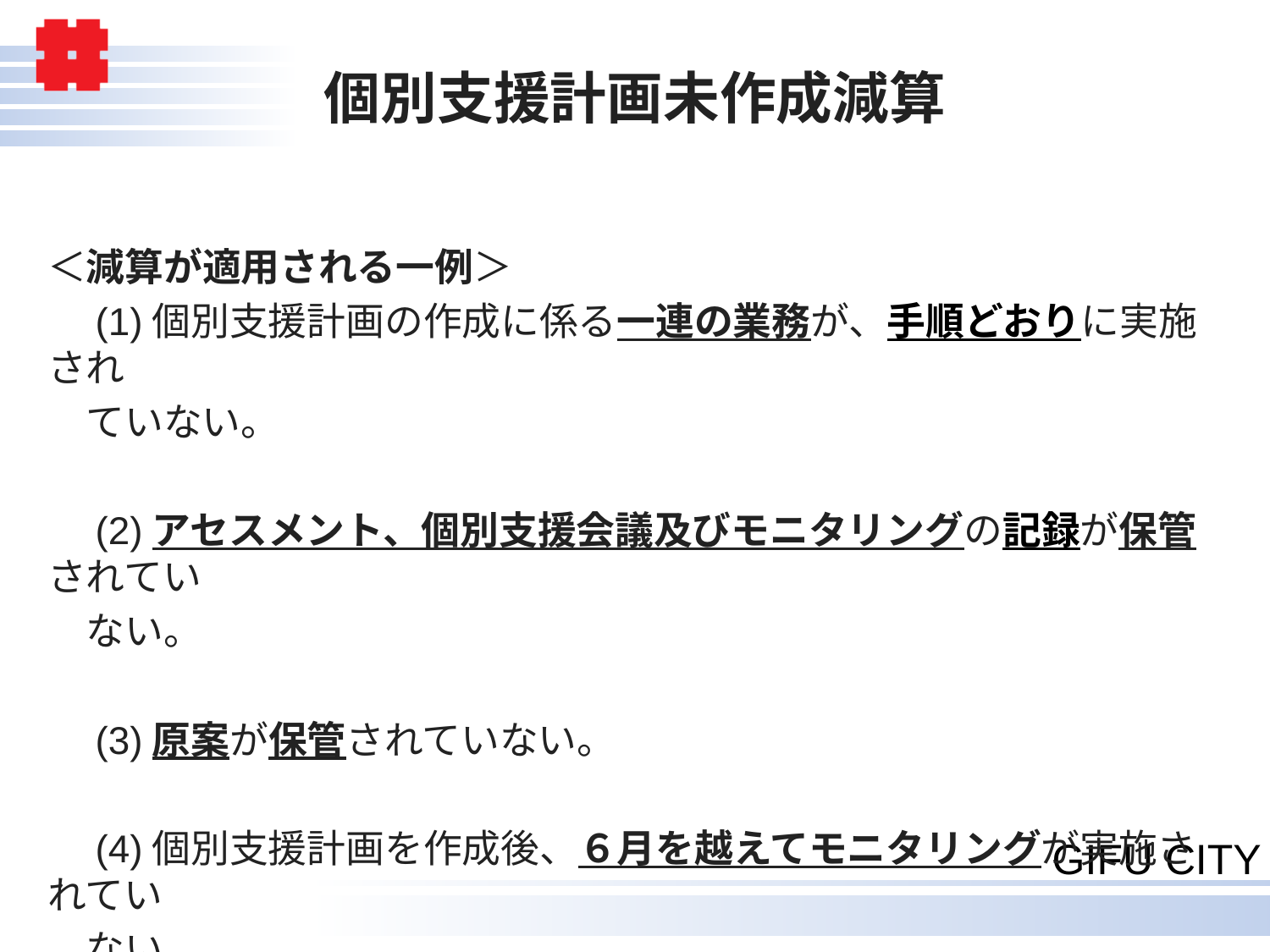

# 個別支援計画未作成減算
＜減算が適用される一例＞
　(1)個別支援計画の作成に係る一連の業務が、手順どおりに実施され
　ていない。

　(2)アセスメント、個別支援会議及びモニタリングの記録が保管されてい
　ない。

　(3)原案が保管されていない。

　(4)個別支援計画を作成後、６月を越えてモニタリングが実施されてい
　ない。